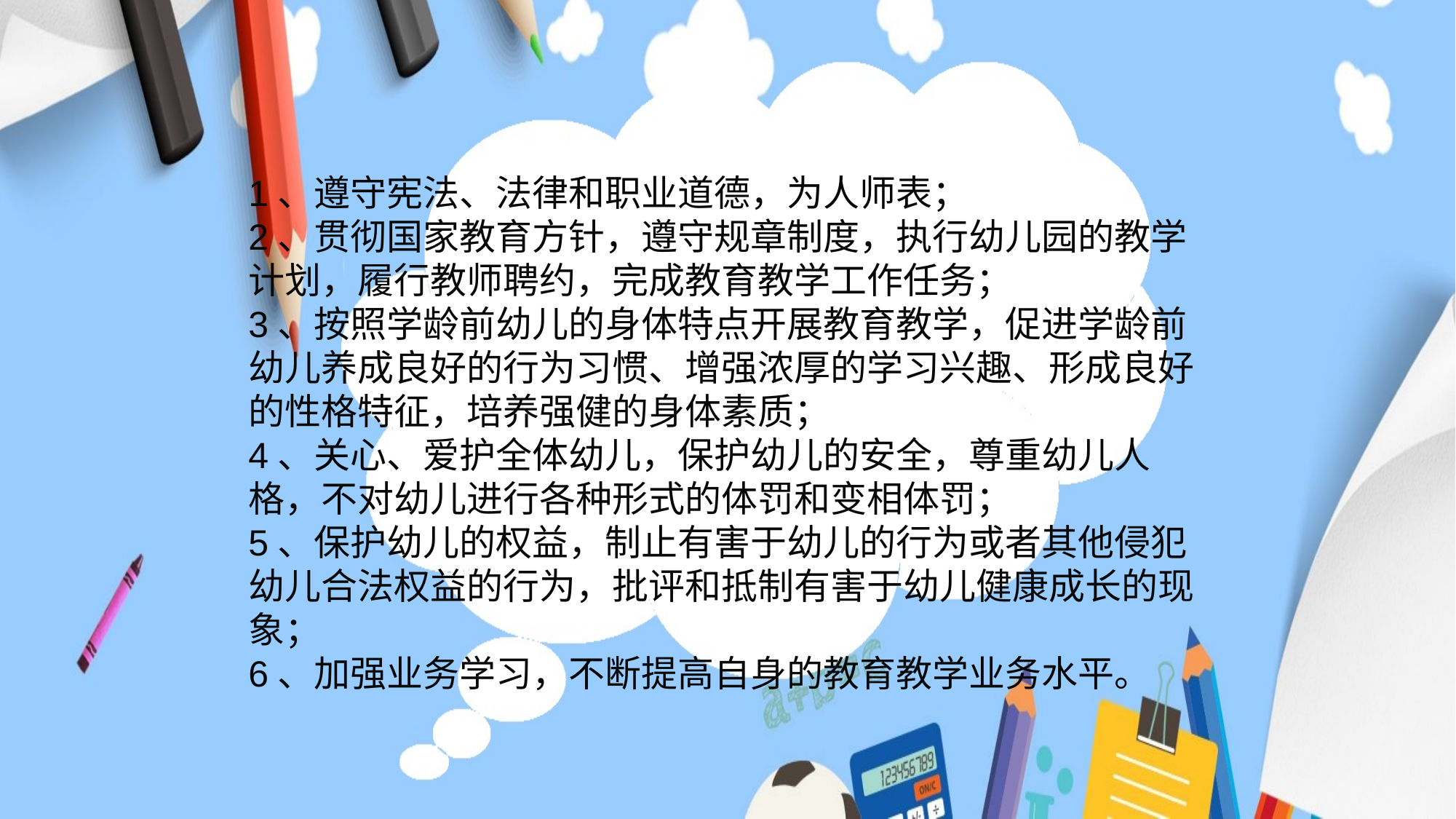

1、遵守宪法、法律和职业道德，为人师表；
2、贯彻国家教育方针，遵守规章制度，执行幼儿园的教学计划，履行教师聘约，完成教育教学工作任务；
3、按照学龄前幼儿的身体特点开展教育教学，促进学龄前幼儿养成良好的行为习惯、增强浓厚的学习兴趣、形成良好的性格特征，培养强健的身体素质；
4、关心、爱护全体幼儿，保护幼儿的安全，尊重幼儿人格，不对幼儿进行各种形式的体罚和变相体罚；
5、保护幼儿的权益，制止有害于幼儿的行为或者其他侵犯幼儿合法权益的行为，批评和抵制有害于幼儿健康成长的现象；
6、加强业务学习，不断提高自身的教育教学业务水平。